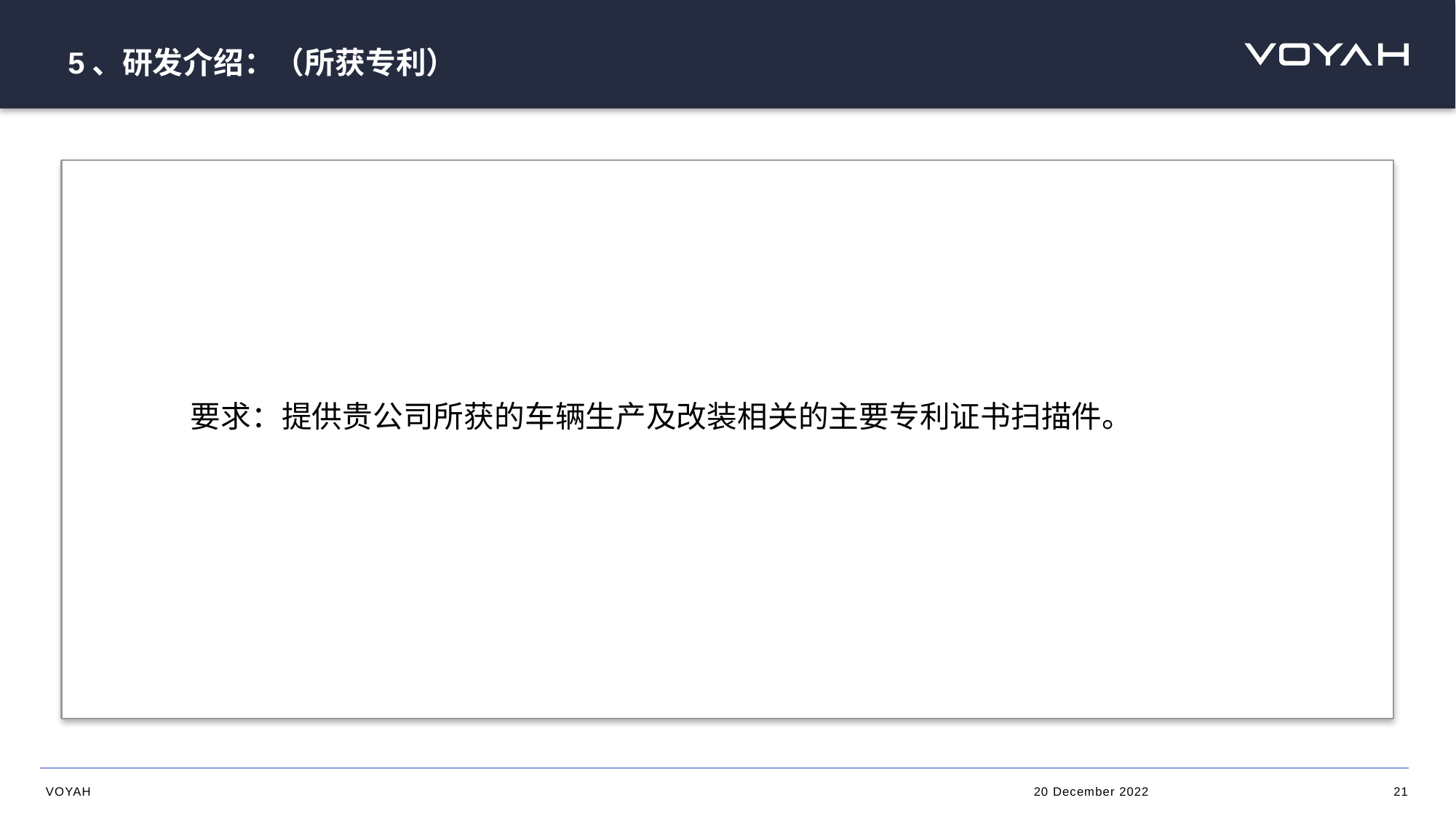

5、研发介绍：（所获专利）

要求：提供贵公司所获的车辆生产及改装相关的主要专利证书扫描件。